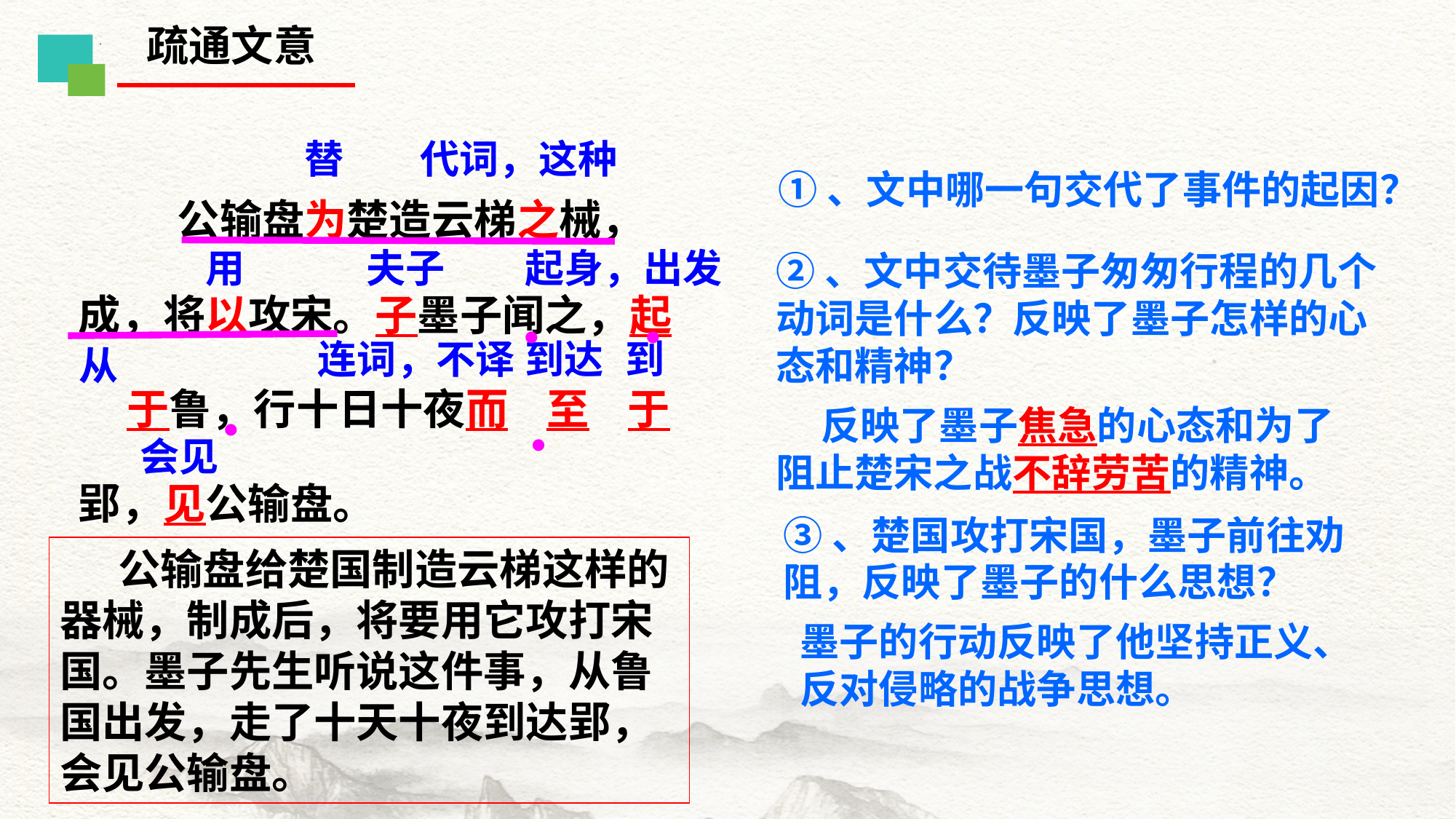

疏通文意

替
代词，这种
        公输盘为楚造云梯之械，成，将以攻宋。子墨子闻之，起      于鲁，行十日十夜而    至    于郢，见公输盘。
 ①、文中哪一句交代了事件的起因？
用
夫子
起身，出发

②、文中交待墨子匆匆行程的几个动词是什么？反映了墨子怎样的心态和精神？
●
●
连词，不译
到达
到

从
    反映了墨子焦急的心态和为了阻止楚宋之战不辞劳苦的精神。

●
●
会见
③、楚国攻打宋国，墨子前往劝阻，反映了墨子的什么思想？
     公输盘给楚国制造云梯这样的器械，制成后，将要用它攻打宋国。墨子先生听说这件事，从鲁国出发，走了十天十夜到达郢，会见公输盘。
墨子的行动反映了他坚持正义、反对侵略的战争思想。